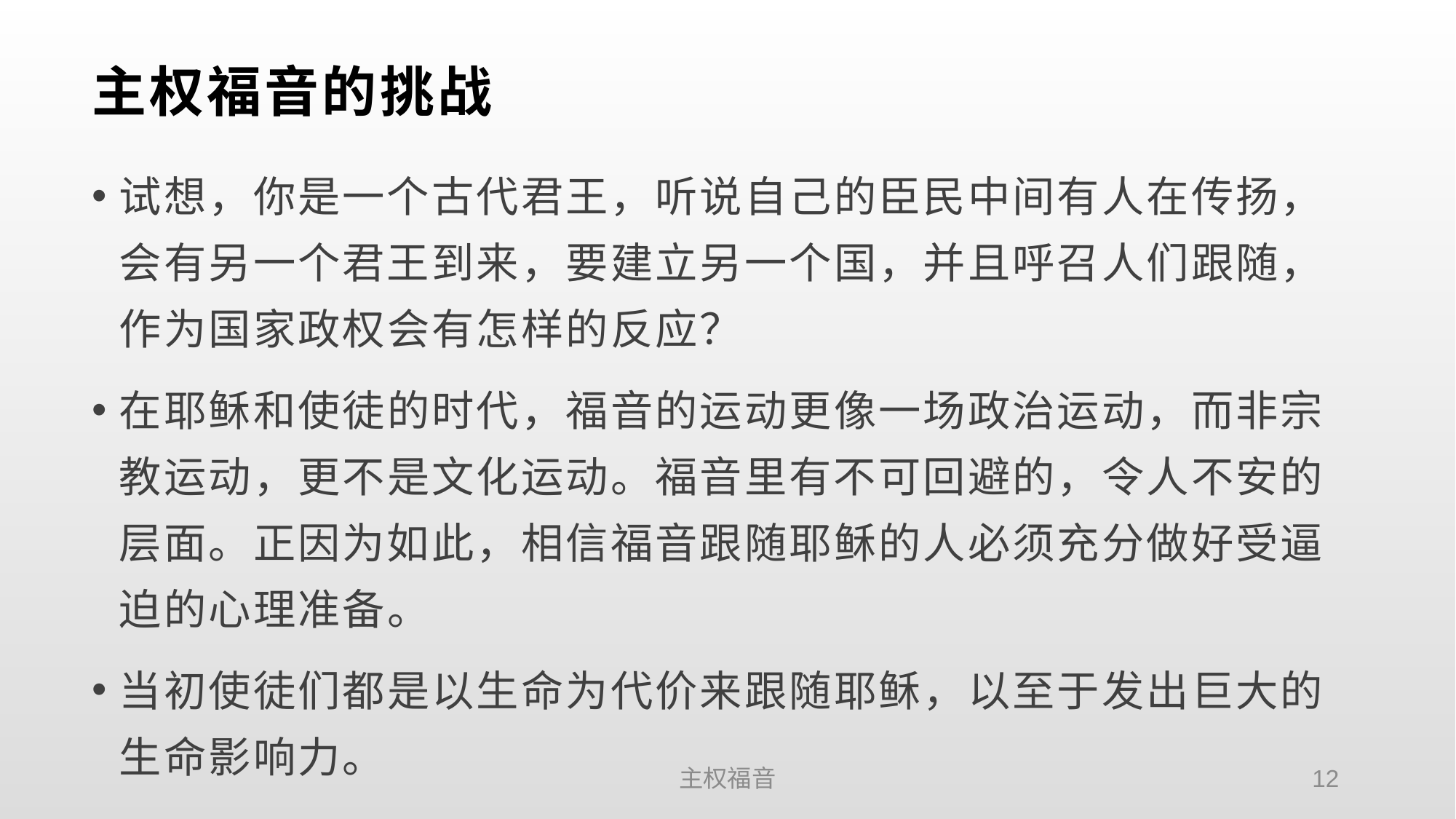

# 主权福音的挑战
试想，你是一个古代君王，听说自己的臣民中间有人在传扬，会有另一个君王到来，要建立另一个国，并且呼召人们跟随，作为国家政权会有怎样的反应？
在耶稣和使徒的时代，福音的运动更像一场政治运动，而非宗教运动，更不是文化运动。福音里有不可回避的，令人不安的层面。正因为如此，相信福音跟随耶稣的人必须充分做好受逼迫的心理准备。
当初使徒们都是以生命为代价来跟随耶稣，以至于发出巨大的生命影响力。
主权福音
12